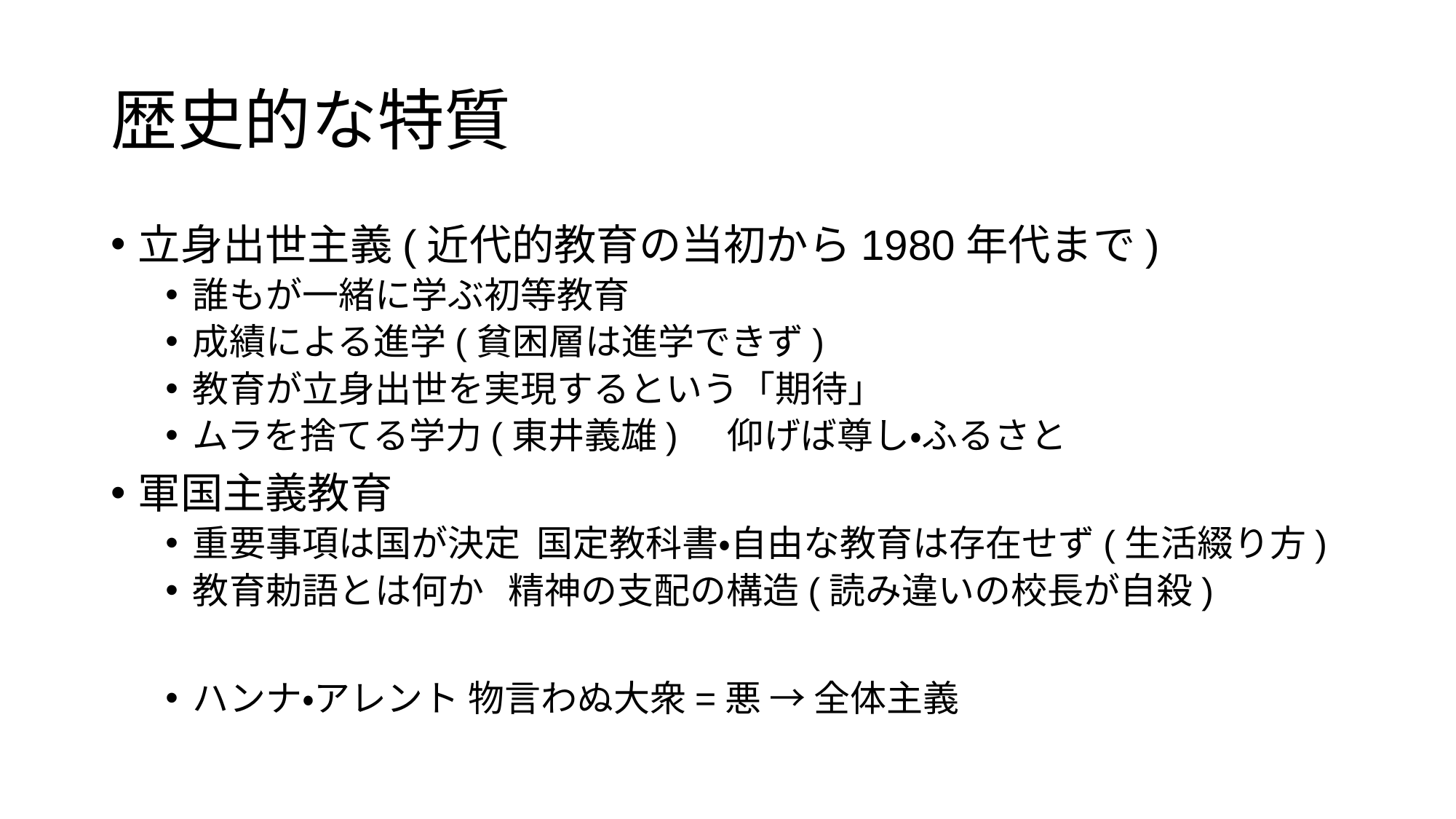

# 歴史的な特質
立身出世主義(近代的教育の当初から1980年代まで)
誰もが一緒に学ぶ初等教育
成績による進学(貧困層は進学できず)
教育が立身出世を実現するという「期待」
ムラを捨てる学力(東井義雄)    仰げば尊し・ふるさと
軍国主義教育
重要事項は国が決定  国定教科書・自由な教育は存在せず(生活綴り方)
教育勅語とは何か   精神の支配の構造(読み違いの校長が自殺)

ハンナ・アレント 物言わぬ大衆=悪 → 全体主義